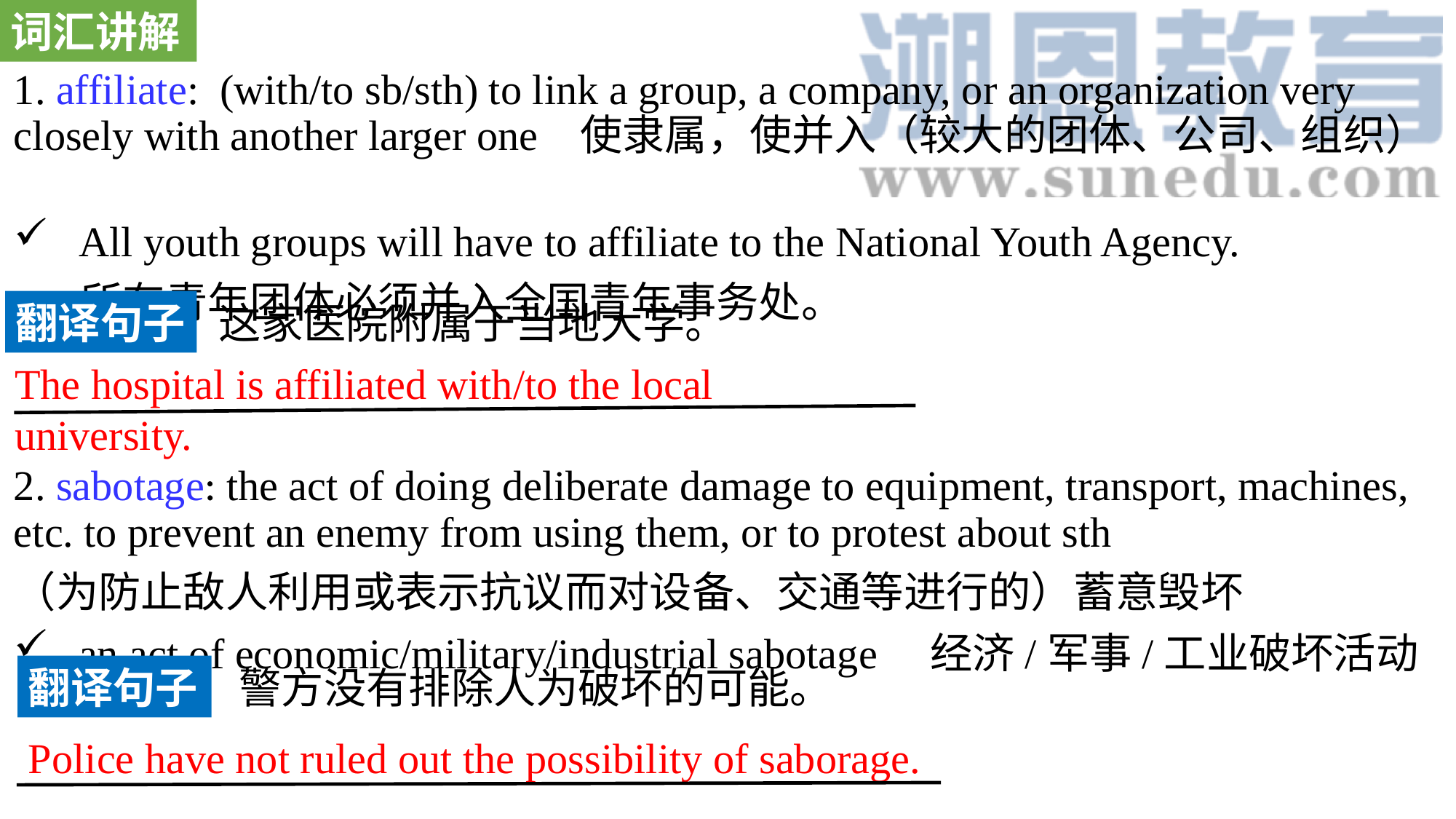

词汇讲解
1. affiliate:  (with/to sb/sth) to link a group, a company, or an organization very closely with another larger one   使隶属，使并入（较大的团体、公司、组织）
 All youth groups will have to affiliate to the National Youth Agency.
      所有青年团体必须并入全国青年事务处。

2. sabotage: the act of doing deliberate damage to equipment, transport, machines, etc. to prevent an enemy from using them, or to protest about sth
（为防止敌人利用或表示抗议而对设备、交通等进行的）蓄意毁坏
 an act of economic/military/industrial sabotage    经济/军事/工业破坏活动
翻译句子
这家医院附属于当地大学。
The hospital is affiliated with/to the local university.
翻译句子
警方没有排除人为破坏的可能。
Police have not ruled out the possibility of saborage.